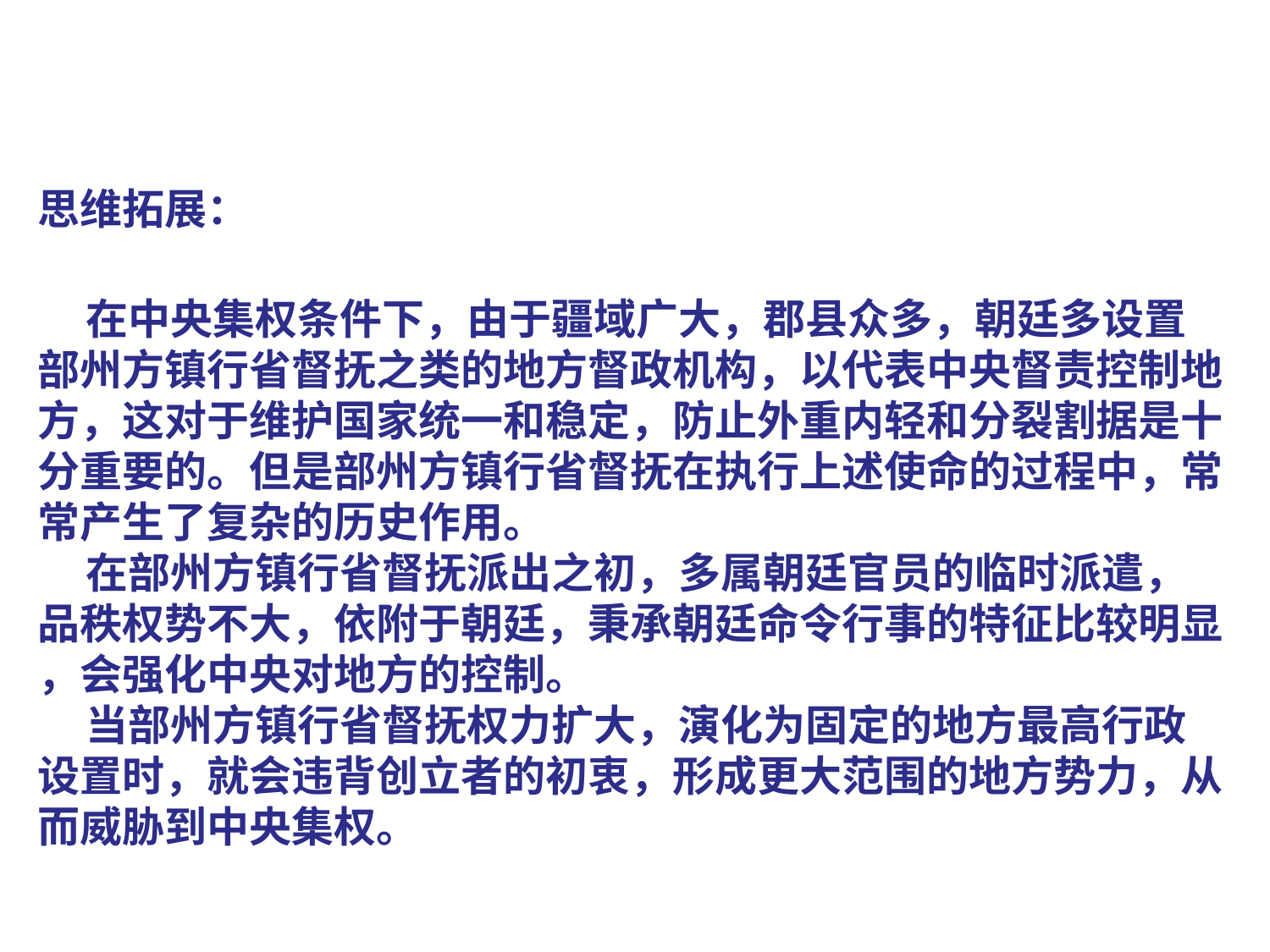

思维拓展：

    在中央集权条件下，由于疆域广大，郡县众多，朝廷多设置
部州方镇行省督抚之类的地方督政机构，以代表中央督责控制地
方，这对于维护国家统一和稳定，防止外重内轻和分裂割据是十
分重要的。但是部州方镇行省督抚在执行上述使命的过程中，常
常产生了复杂的历史作用。
    在部州方镇行省督抚派出之初，多属朝廷官员的临时派遣，
品秩权势不大，依附于朝廷，秉承朝廷命令行事的特征比较明显
，会强化中央对地方的控制。
    当部州方镇行省督抚权力扩大，演化为固定的地方最高行政
设置时，就会违背创立者的初衷，形成更大范围的地方势力，从
而威胁到中央集权。